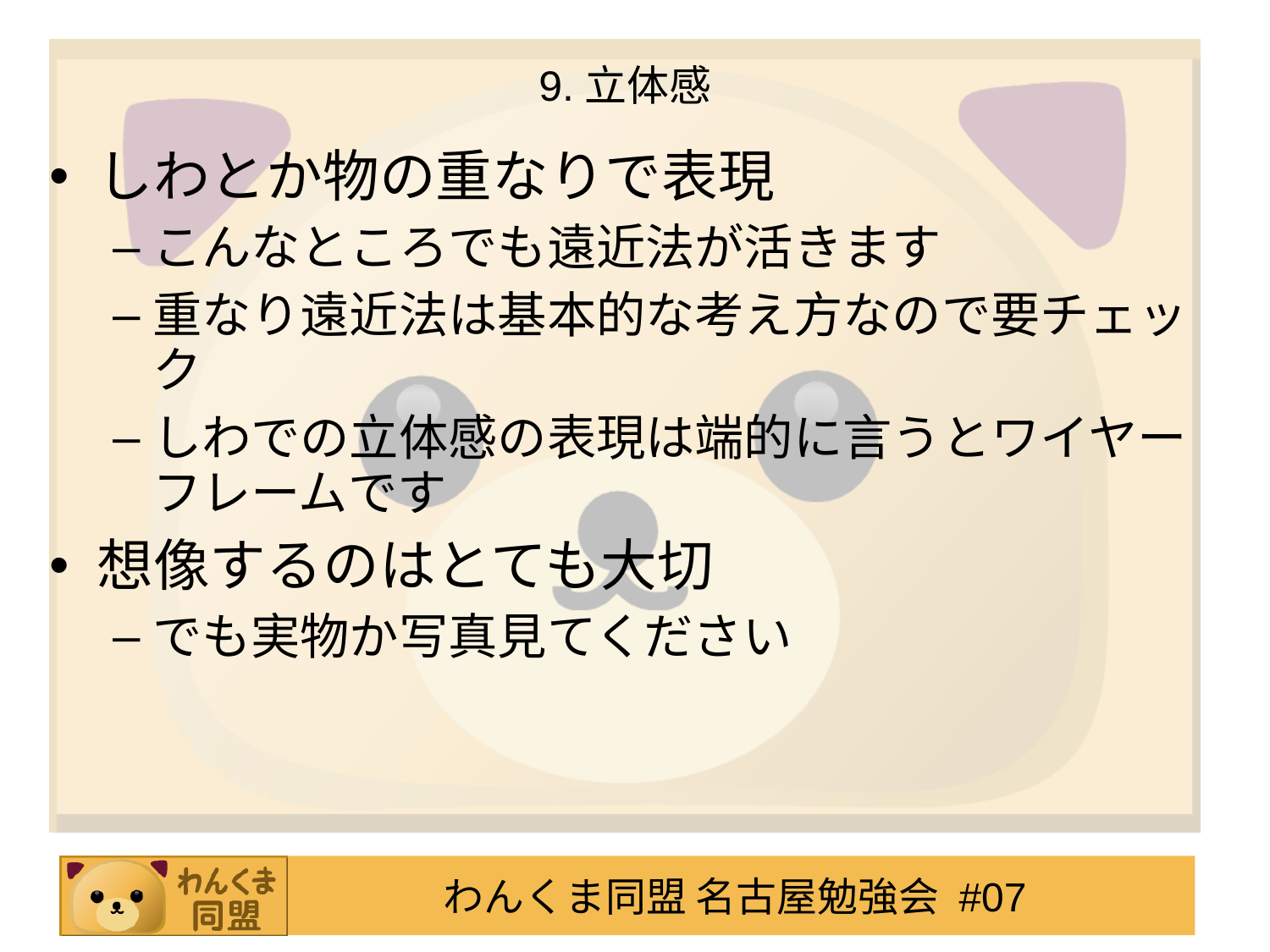

# 9.立体感
しわとか物の重なりで表現
こんなところでも遠近法が活きます
重なり遠近法は基本的な考え方なので要チェック
しわでの立体感の表現は端的に言うとワイヤーフレームです
想像するのはとても大切
でも実物か写真見てください